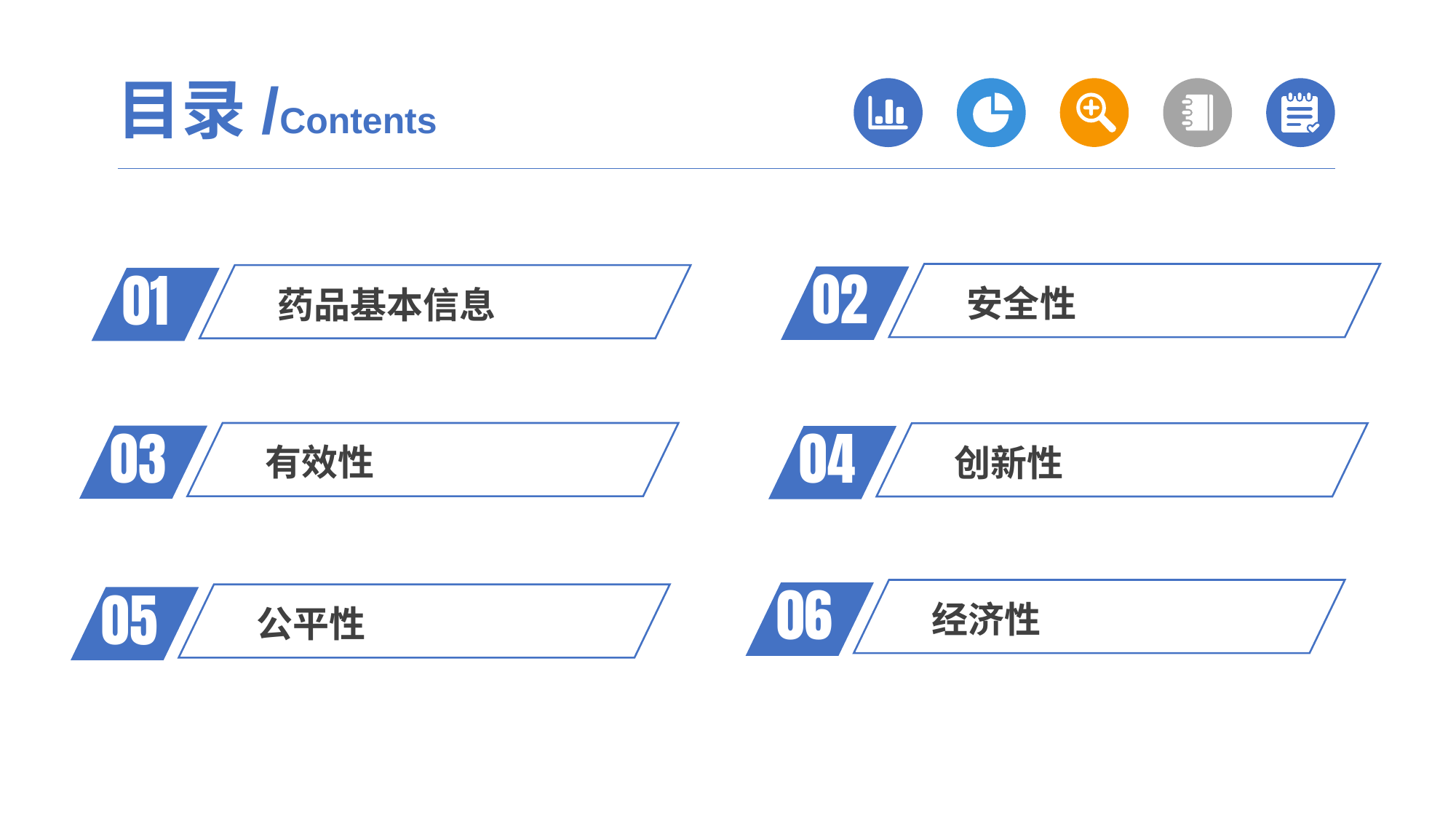

目录/Contents

02

01

安全性

药品基本信息
03

04

有效性

创新性
06

经济性
05

公平性